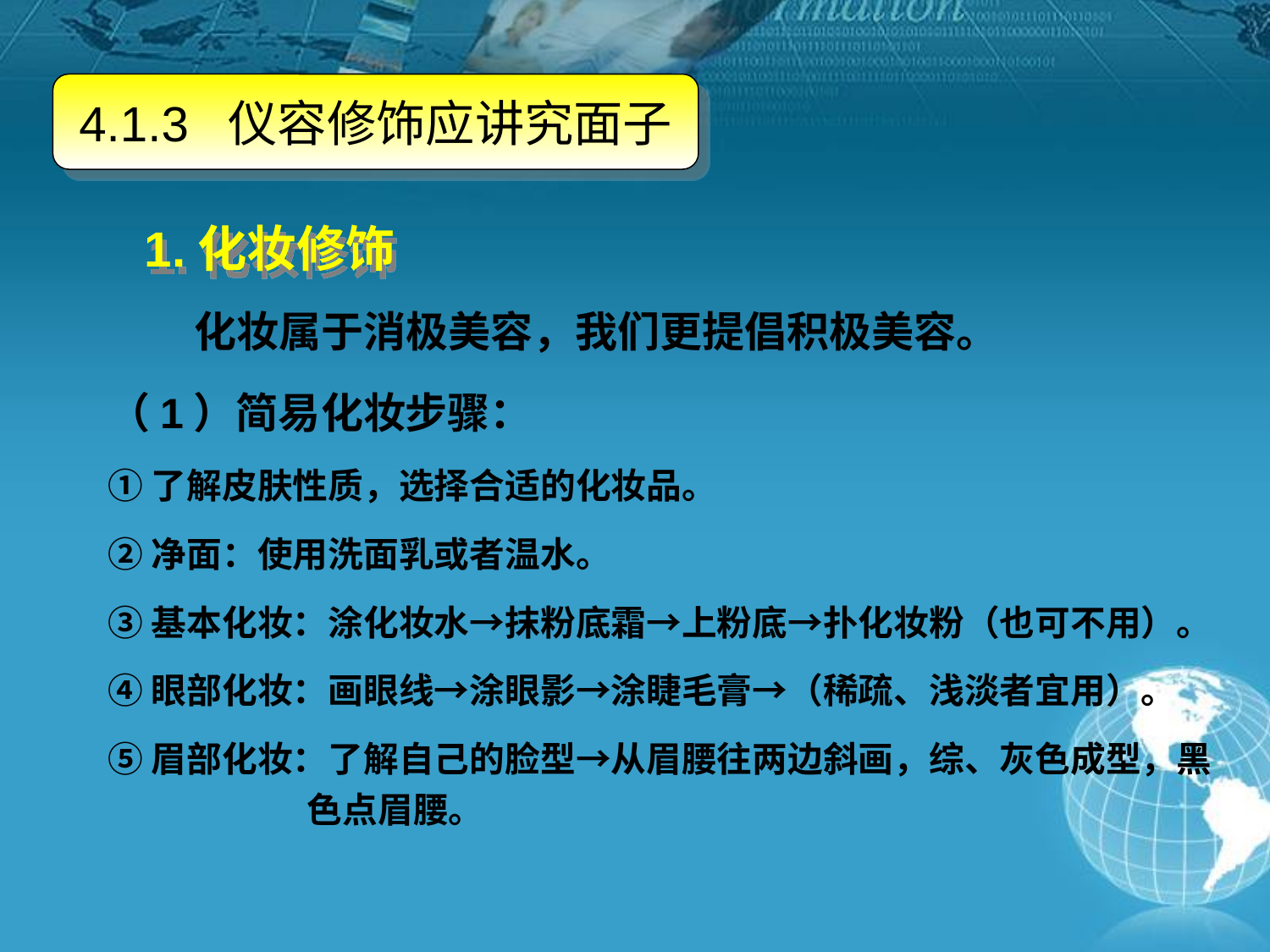

4.1.3  仪容修饰应讲究面子
1.化妆修饰
        化妆属于消极美容，我们更提倡积极美容。
（1）简易化妆步骤：
①了解皮肤性质，选择合适的化妆品。
②净面：使用洗面乳或者温水。
③基本化妆：涂化妆水→抹粉底霜→上粉底→扑化妆粉（也可不用）。
④眼部化妆：画眼线→涂眼影→涂睫毛膏→（稀疏、浅淡者宜用）。
⑤眉部化妆：了解自己的脸型→从眉腰往两边斜画，综、灰色成型，黑	         色点眉腰。